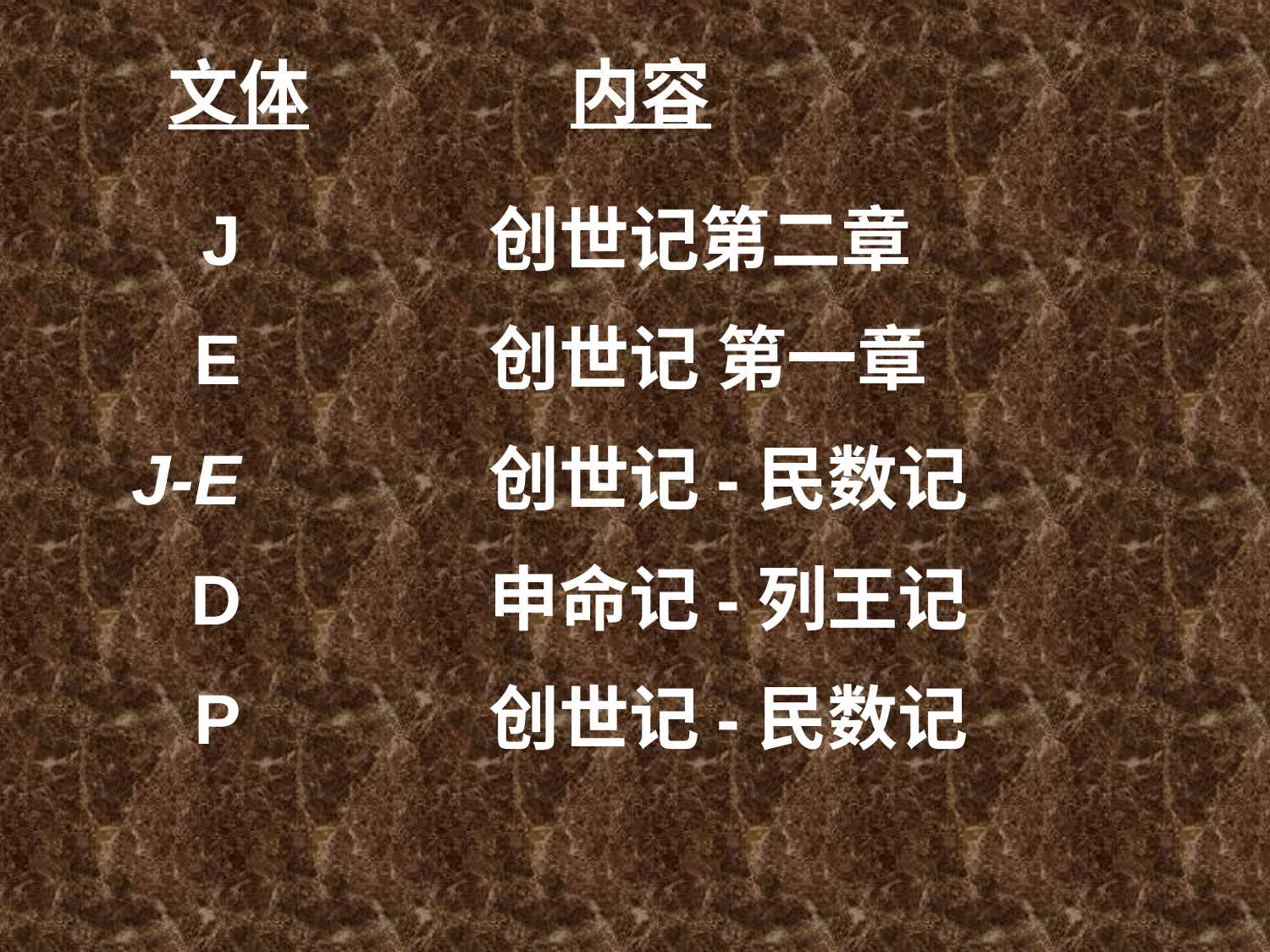

内容
      文体
J
E
J-E
D
P

创世记第二章
创世记 第一章
创世记-民数记
申命记-列王记
创世记-民数记